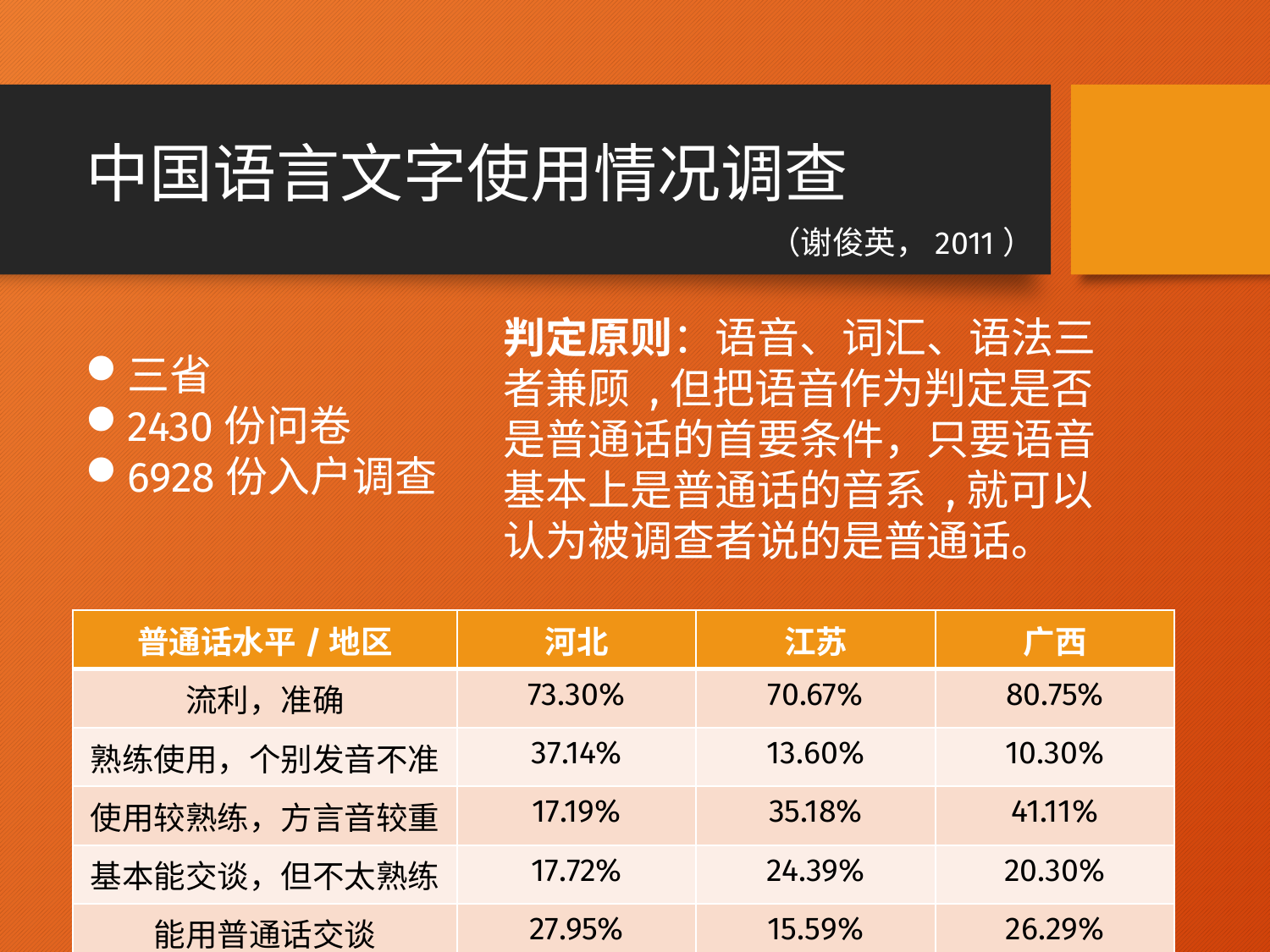

# 中国语言文字使用情况调查
（谢俊英，2011）
判定原则：语音、词汇、语法三者兼顾 ,但把语音作为判定是否是普通话的首要条件，只要语音基本上是普通话的音系 ,就可以认为被调查者说的是普通话。
三省
2430份问卷
6928份入户调查
| 普通话水平/地区 | 河北 | 江苏 | 广西 |
| --- | --- | --- | --- |
| 流利，准确 | 73.30% | 70.67% | 80.75% |
| 熟练使用，个别发音不准 | 37.14% | 13.60% | 10.30% |
| 使用较熟练，方言音较重 | 17.19% | 35.18% | 41.11% |
| 基本能交谈，但不太熟练 | 17.72% | 24.39% | 20.30% |
| 能用普通话交谈 | 27.95% | 15.59% | 26.29% |